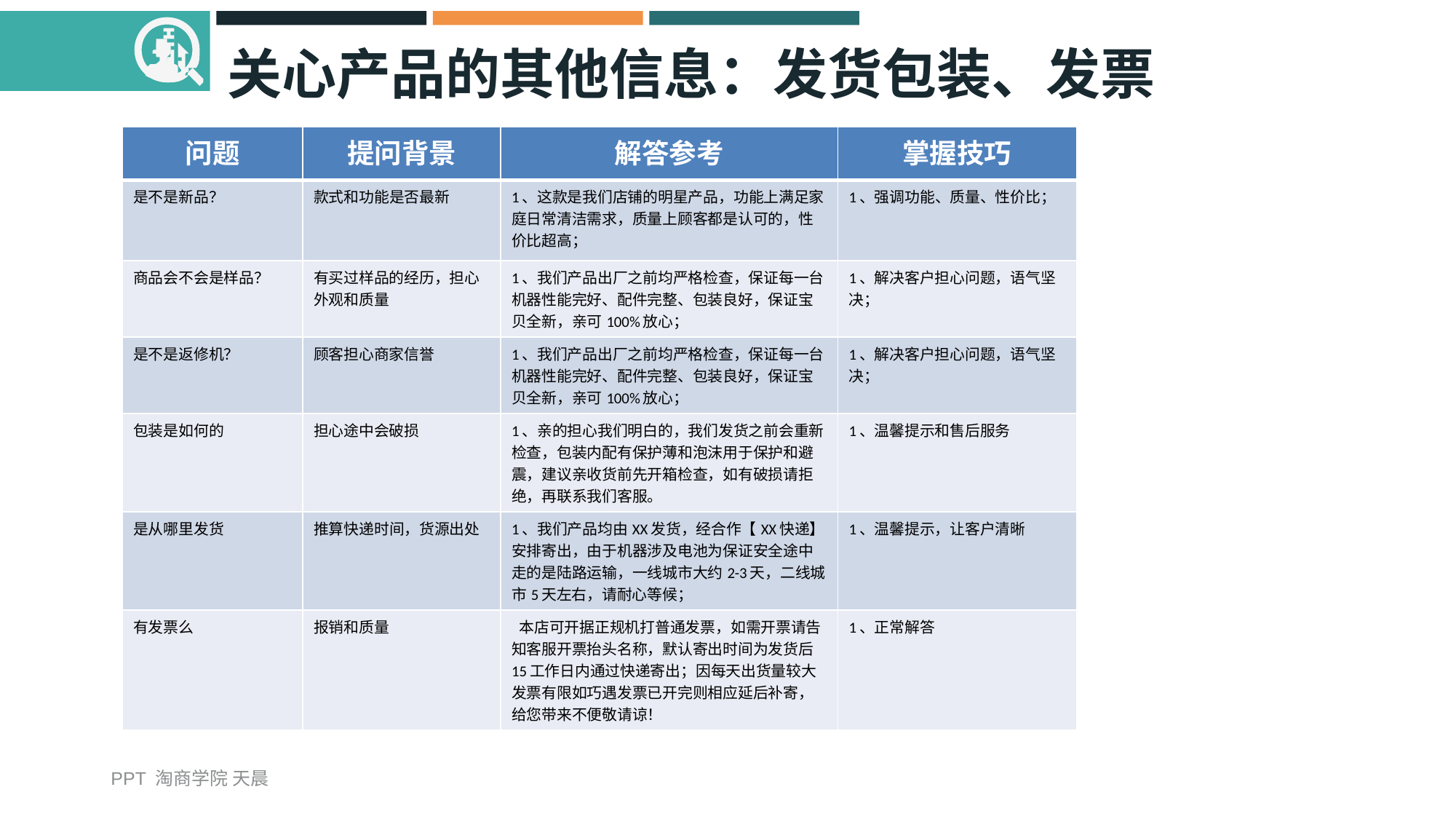

# 关心产品的其他信息：发货包装、发票
| 问题 | 提问背景 | 解答参考 | 掌握技巧 |
| --- | --- | --- | --- |
| 是不是新品？ | 款式和功能是否最新 | 1、这款是我们店铺的明星产品，功能上满足家庭日常清洁需求，质量上顾客都是认可的，性价比超高； | 1、强调功能、质量、性价比； |
| 商品会不会是样品？ | 有买过样品的经历，担心外观和质量 | 1、我们产品出厂之前均严格检查，保证每一台机器性能完好、配件完整、包装良好，保证宝贝全新，亲可100%放心； | 1、解决客户担心问题，语气坚决； |
| 是不是返修机？ | 顾客担心商家信誉 | 1、我们产品出厂之前均严格检查，保证每一台机器性能完好、配件完整、包装良好，保证宝贝全新，亲可100%放心； | 1、解决客户担心问题，语气坚决； |
| 包装是如何的 | 担心途中会破损 | 1、亲的担心我们明白的，我们发货之前会重新检查，包装内配有保护薄和泡沫用于保护和避震，建议亲收货前先开箱检查，如有破损请拒绝，再联系我们客服。 | 1、温馨提示和售后服务 |
| 是从哪里发货 | 推算快递时间，货源出处 | 1、我们产品均由XX发货，经合作【XX快递】安排寄出，由于机器涉及电池为保证安全途中走的是陆路运输，一线城市大约2-3天，二线城市5天左右，请耐心等候； | 1、温馨提示，让客户清晰 |
| 有发票么 | 报销和质量 | 本店可开据正规机打普通发票，如需开票请告知客服开票抬头名称，默认寄出时间为发货后15工作日内通过快递寄出；因每天出货量较大发票有限如巧遇发票已开完则相应延后补寄，给您带来不便敬请谅！ | 1、正常解答 |
PPT 淘商学院 天晨